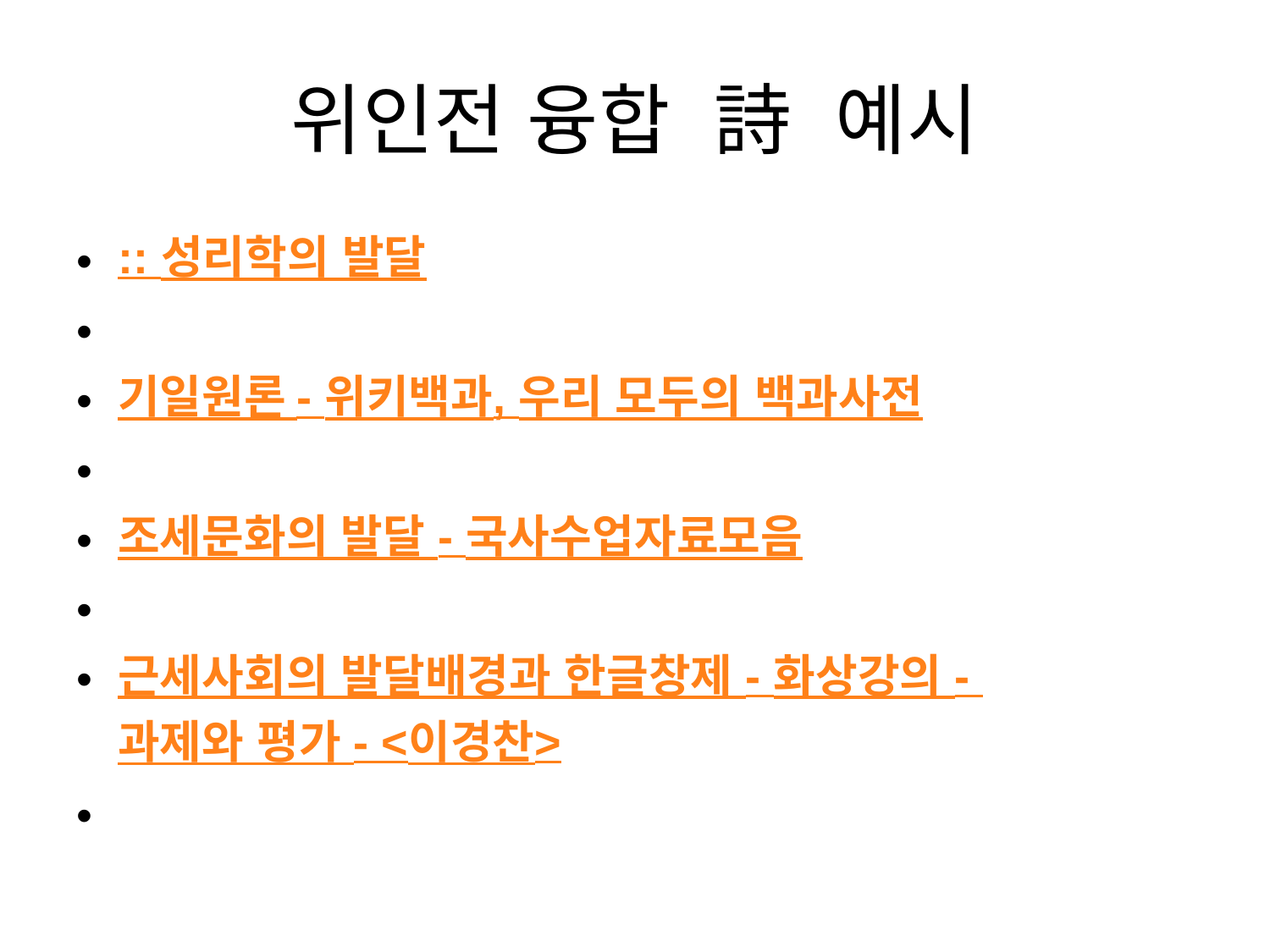

# 위인전 융합  詩  예시
:: 성리학의 발달

기일원론 - 위키백과, 우리 모두의 백과사전

조세문화의 발달 - 국사수업자료모음

근세사회의 발달배경과 한글창제 - 화상강의 - 과제와 평가 - <이경찬>